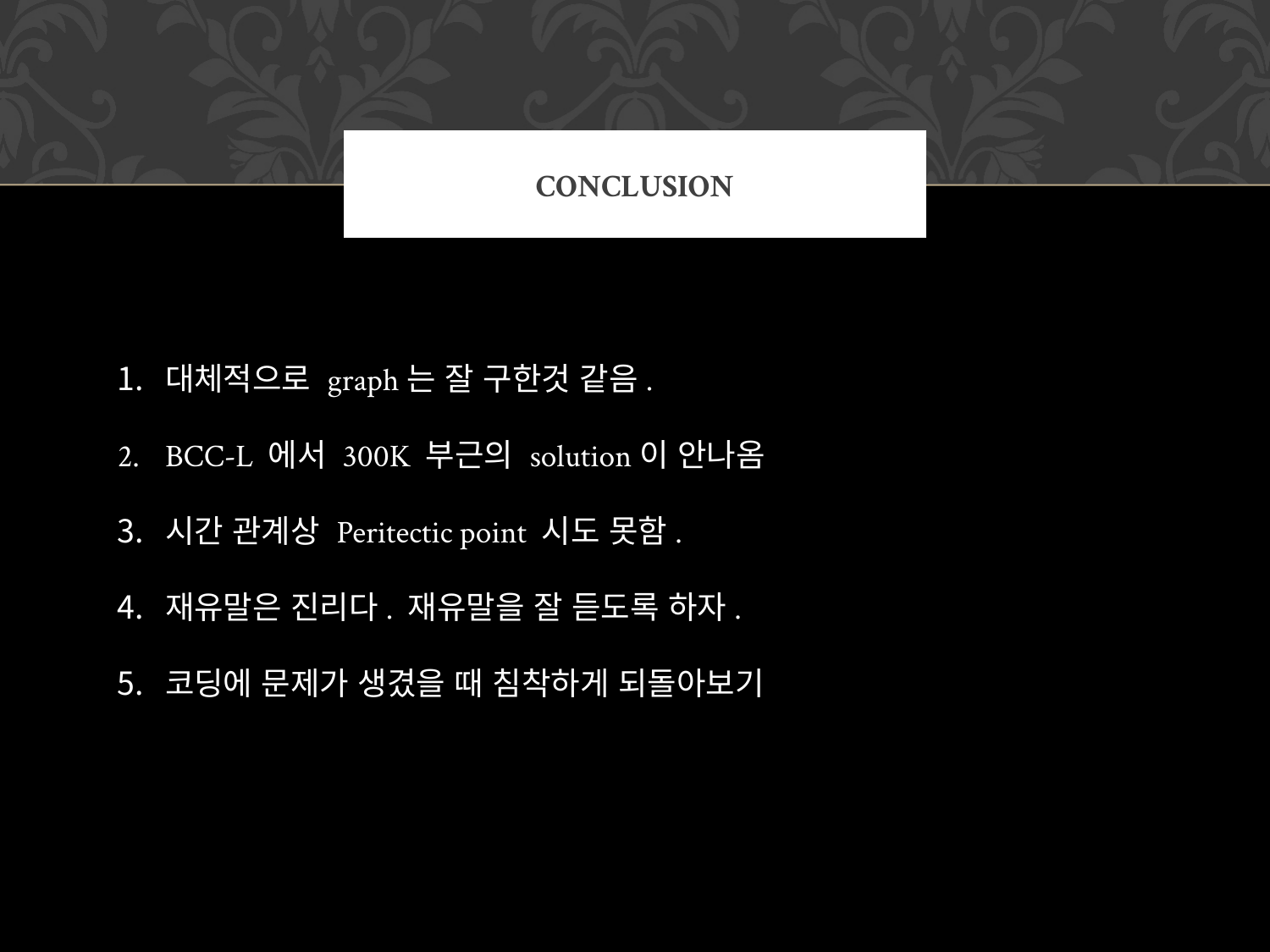

# ConClusion

대체적으로 graph는 잘 구한것 같음.

BCC-L 에서 300K 부근의 solution이 안나옴

시간 관계상 Peritectic point 시도 못함.

재유말은 진리다. 재유말을 잘 듣도록 하자.

코딩에 문제가 생겼을 때 침착하게 되돌아보기